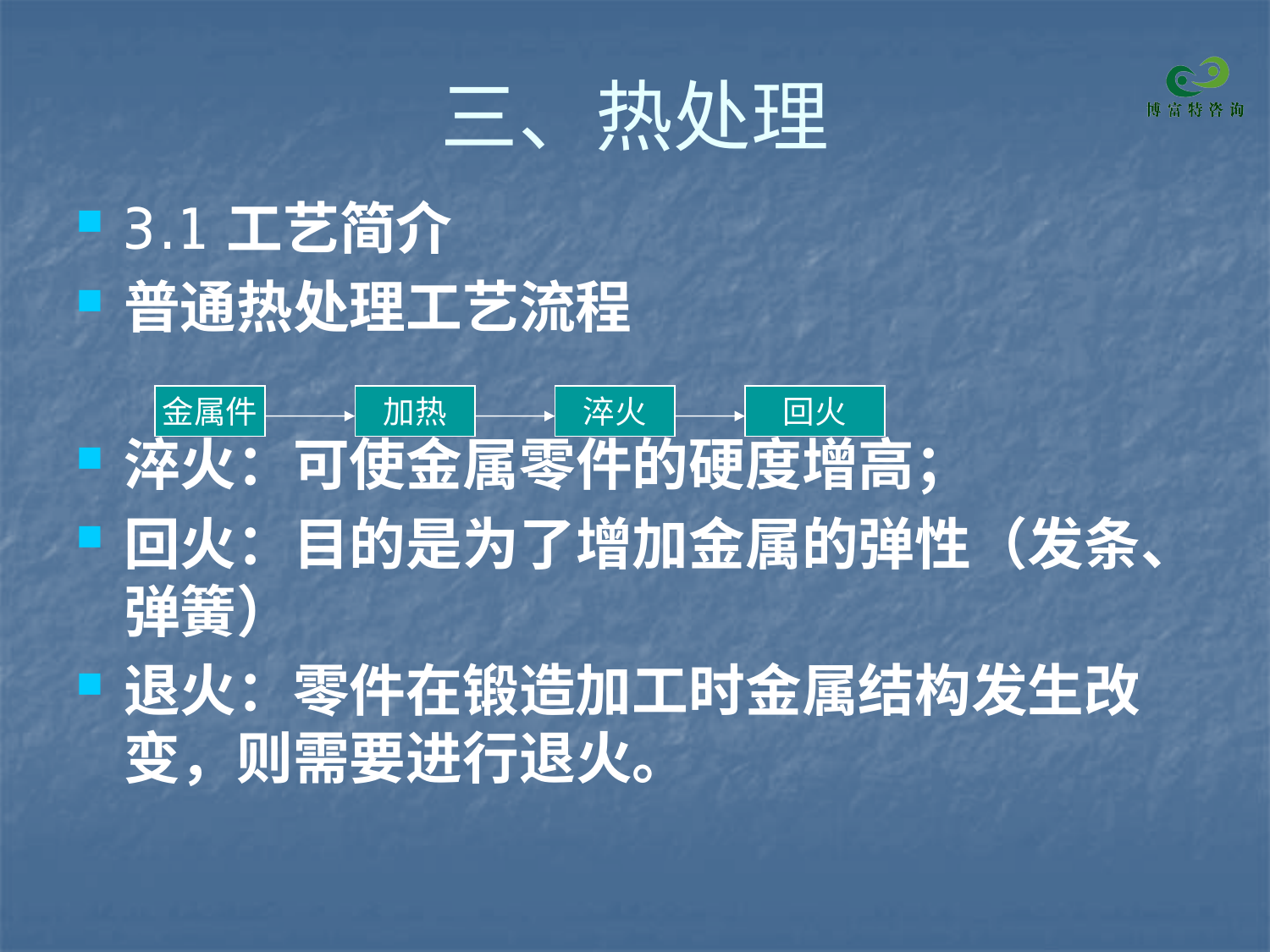

# 三、热处理
3.1工艺简介
普通热处理工艺流程

淬火：可使金属零件的硬度增高；
回火：目的是为了增加金属的弹性（发条、弹簧）
退火：零件在锻造加工时金属结构发生改变，则需要进行退火。

金属件
加热
淬火
回火